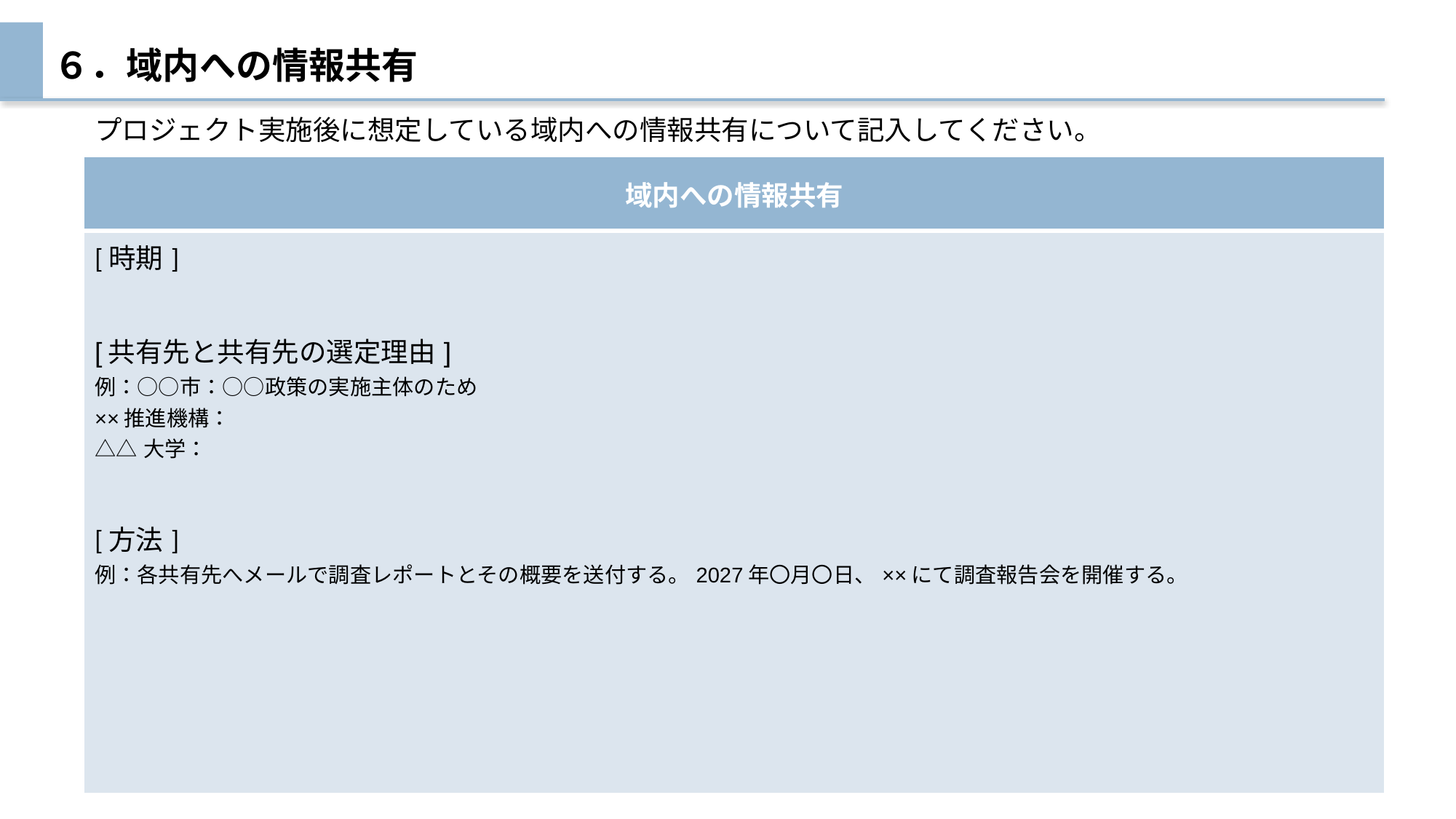

# ６．域内への情報共有
プロジェクト実施後に想定している域内への情報共有について記入してください。

| 域内への情報共有 |
| --- |
| [時期] [共有先と共有先の選定理由] 例：○○市：○○政策の実施主体のため ××推進機構： △△大学： [方法] 例：各共有先へメールで調査レポートとその概要を送付する。2027年〇月〇日、××にて調査報告会を開催する。 |